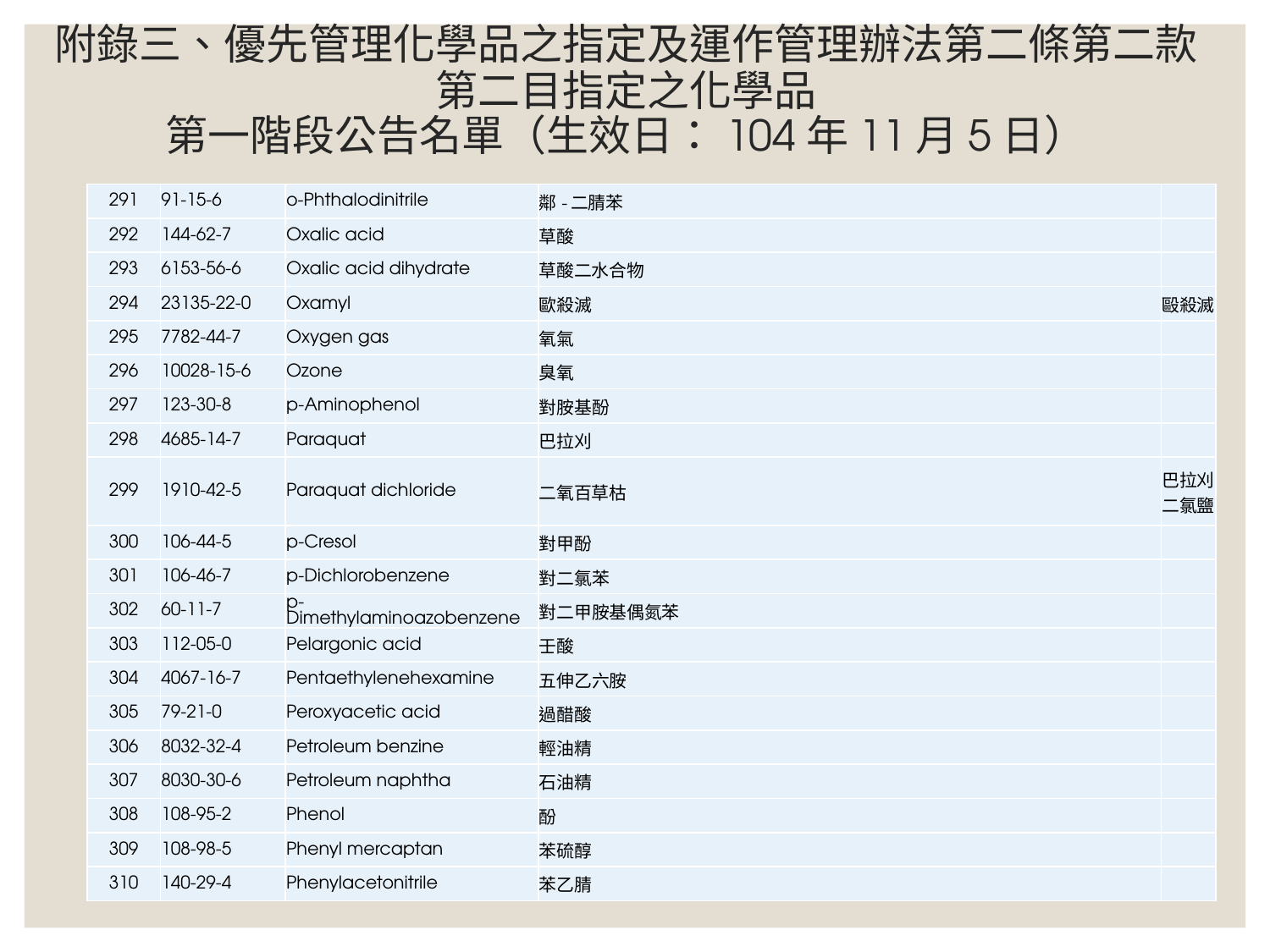

# 附錄三、優先管理化學品之指定及運作管理辦法第二條第二款第二目指定之化學品 第一階段公告名單（生效日：104年11月5日）
| 291 | 91-15-6 | o-Phthalodinitrile | 鄰-二腈苯 |  |
| --- | --- | --- | --- | --- |
| 292 | 144-62-7 | Oxalic acid | 草酸 |  |
| 293 | 6153-56-6 | Oxalic acid dihydrate | 草酸二水合物 |  |
| 294 | 23135-22-0 | Oxamyl | 歐殺滅 | 毆殺滅 |
| 295 | 7782-44-7 | Oxygen gas | 氧氣 |  |
| 296 | 10028-15-6 | Ozone | 臭氧 |  |
| 297 | 123-30-8 | p-Aminophenol | 對胺基酚 |  |
| 298 | 4685-14-7 | Paraquat | 巴拉刈 |  |
| 299 | 1910-42-5 | Paraquat dichloride | 二氧百草枯 | 巴拉刈二氯鹽 |
| 300 | 106-44-5 | p-Cresol | 對甲酚 |  |
| 301 | 106-46-7 | p-Dichlorobenzene | 對二氯苯 |  |
| 302 | 60-11-7 | p-Dimethylaminoazobenzene | 對二甲胺基偶氮苯 |  |
| 303 | 112-05-0 | Pelargonic acid | 壬酸 |  |
| 304 | 4067-16-7 | Pentaethylenehexamine | 五伸乙六胺 |  |
| 305 | 79-21-0 | Peroxyacetic acid | 過醋酸 |  |
| 306 | 8032-32-4 | Petroleum benzine | 輕油精 |  |
| 307 | 8030-30-6 | Petroleum naphtha | 石油精 |  |
| 308 | 108-95-2 | Phenol | 酚 |  |
| 309 | 108-98-5 | Phenyl mercaptan | 苯硫醇 |  |
| 310 | 140-29-4 | Phenylacetonitrile | 苯乙腈 |  |